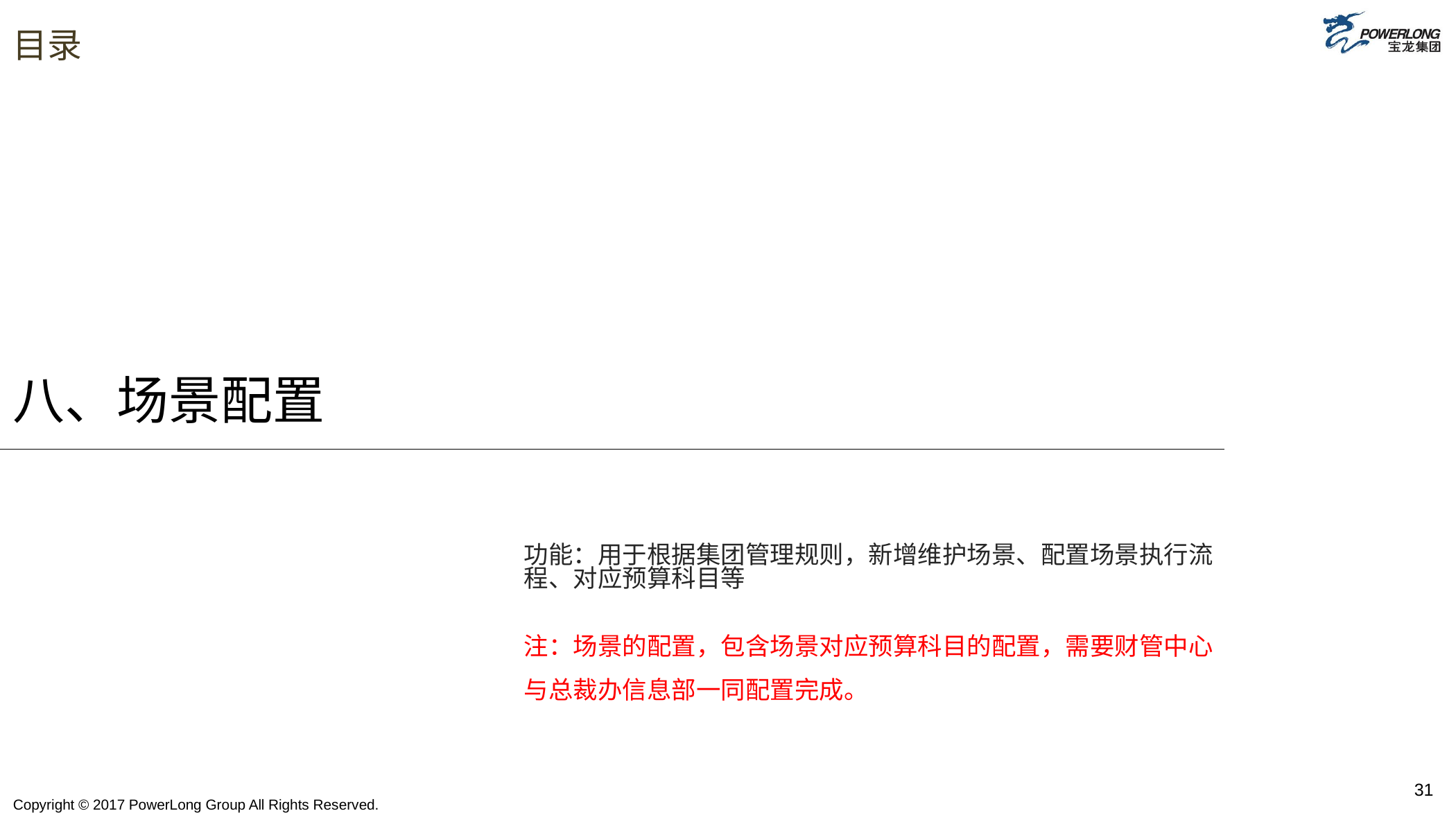

# 目录
八、场景配置
功能：用于根据集团管理规则，新增维护场景、配置场景执行流程、对应预算科目等

注：场景的配置，包含场景对应预算科目的配置，需要财管中心
与总裁办信息部一同配置完成。